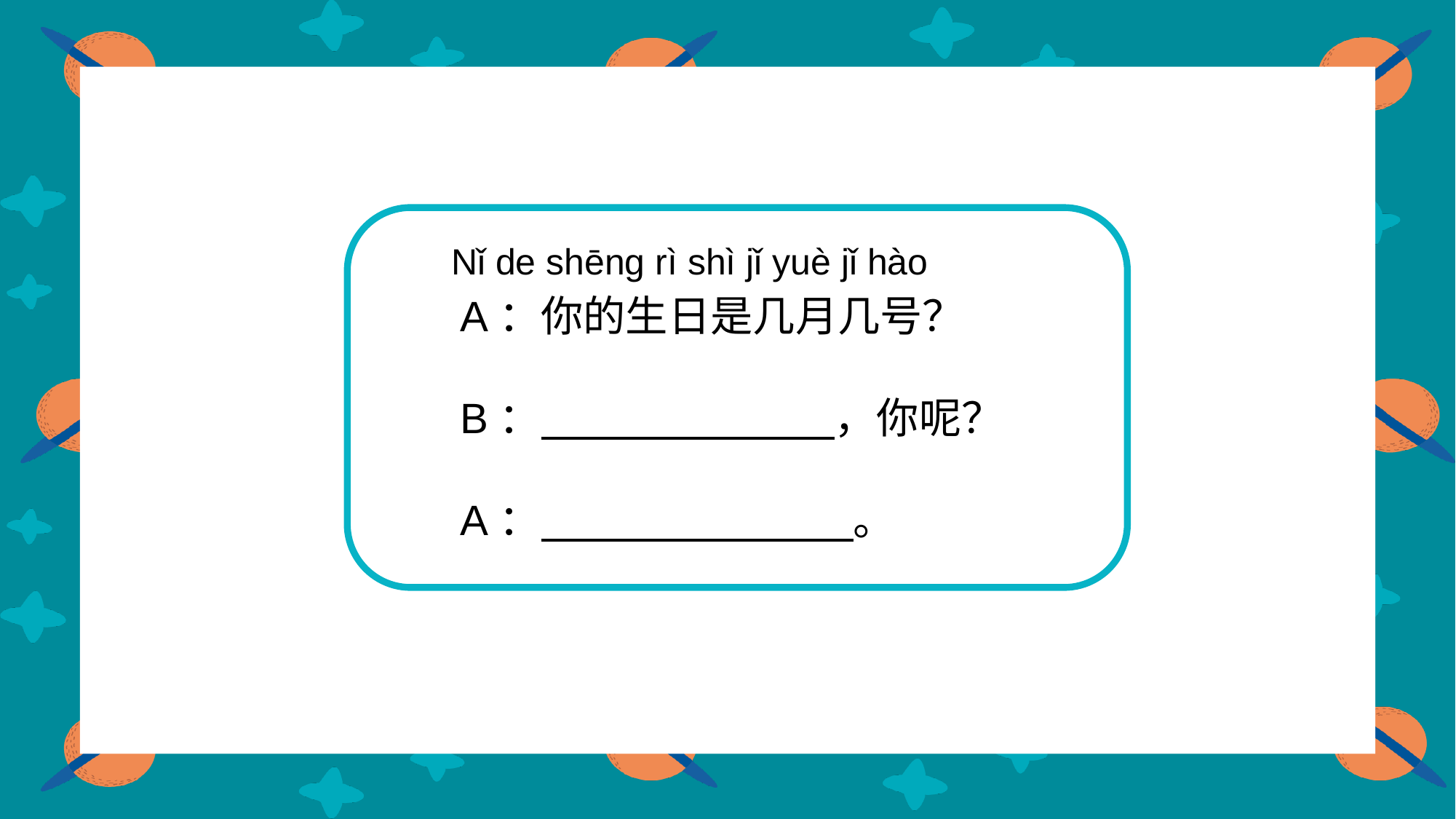

A：你的生日是几月几号？

B：                               ，你呢？

A：                                 。
Nǐ de shēng rì shì jǐ yuè jǐ hào